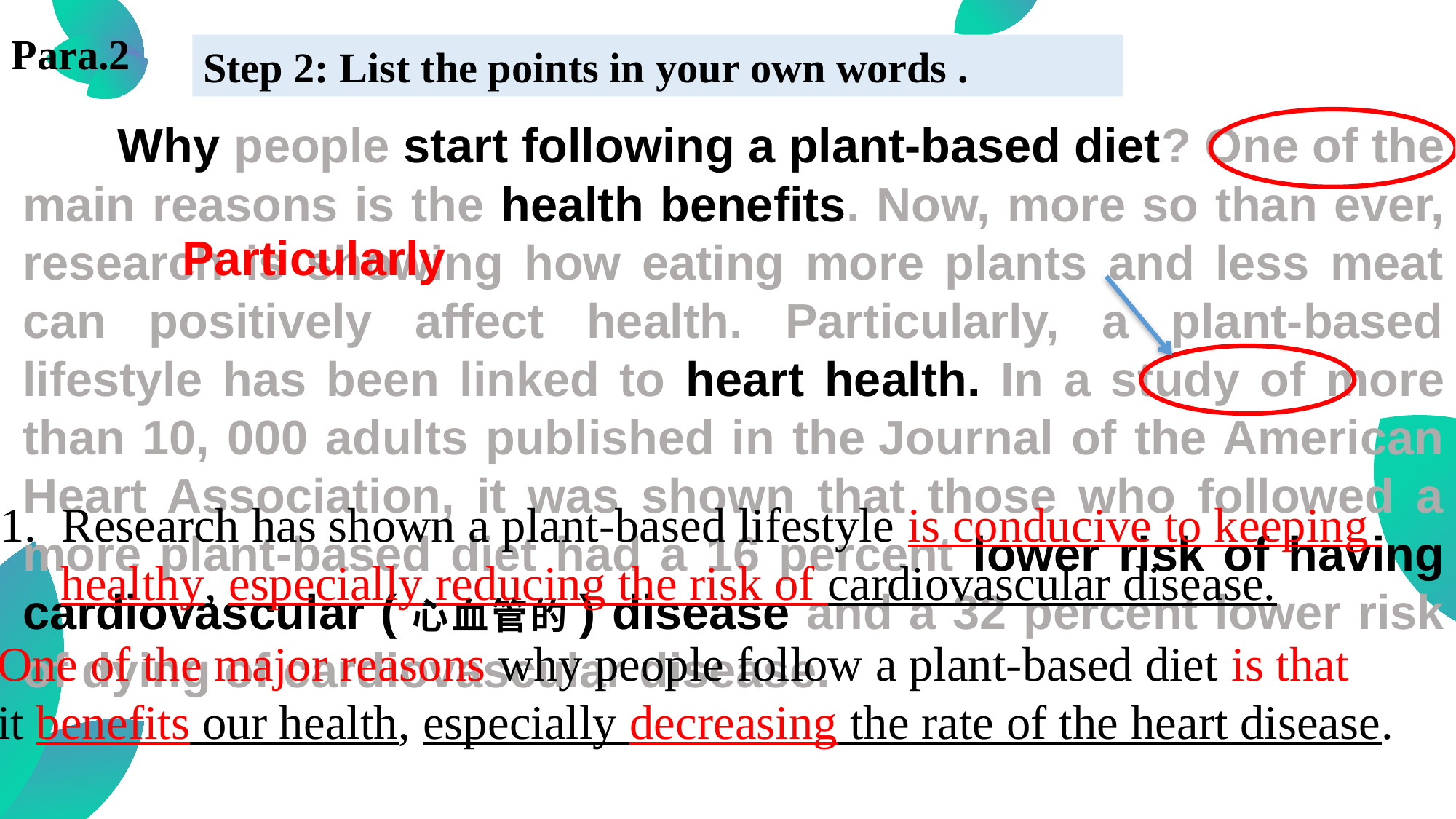

Para.2
Step 2: List the points in your own words .

       Why people start following a plant-based diet? One of the main reasons is the health benefits. Now, more so than ever, research is showing how eating more plants and less meat can positively affect health. Particularly, a plant-based lifestyle has been linked to heart health. In a study of more than 10, 000 adults published in the Journal of the American Heart Association, it was shown that those who followed a more plant-based diet had a 16 percent lower risk of having cardiovascular (心血管的) disease and a 32 percent lower risk of dying of cardiovascular disease.
Particularly

Research has shown a plant-based lifestyle is conducive to keeping
     healthy, especially reducing the risk of cardiovascular disease.

2. One of the major reasons why people follow a plant-based diet is that
    it benefits our health, especially decreasing the rate of the heart disease.